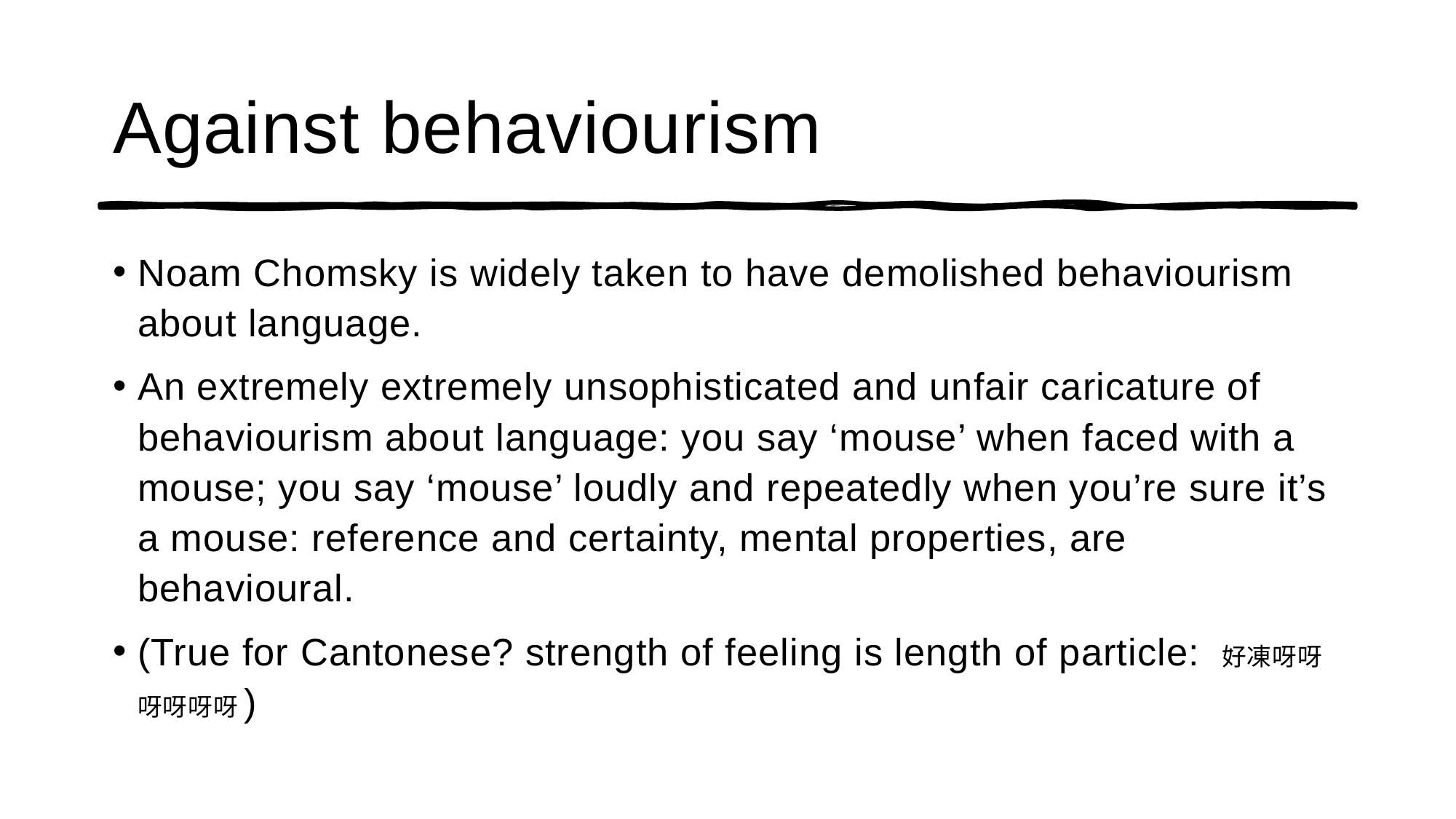

# Against behaviourism
Noam Chomsky is widely taken to have demolished behaviourism about language.
An extremely extremely unsophisticated and unfair caricature of behaviourism about language: you say ‘mouse’ when faced with a mouse; you say ‘mouse’ loudly and repeatedly when you’re sure it’s a mouse: reference and certainty, mental properties, are behavioural.
(True for Cantonese? strength of feeling is length of particle: 好凍呀呀呀呀呀呀)